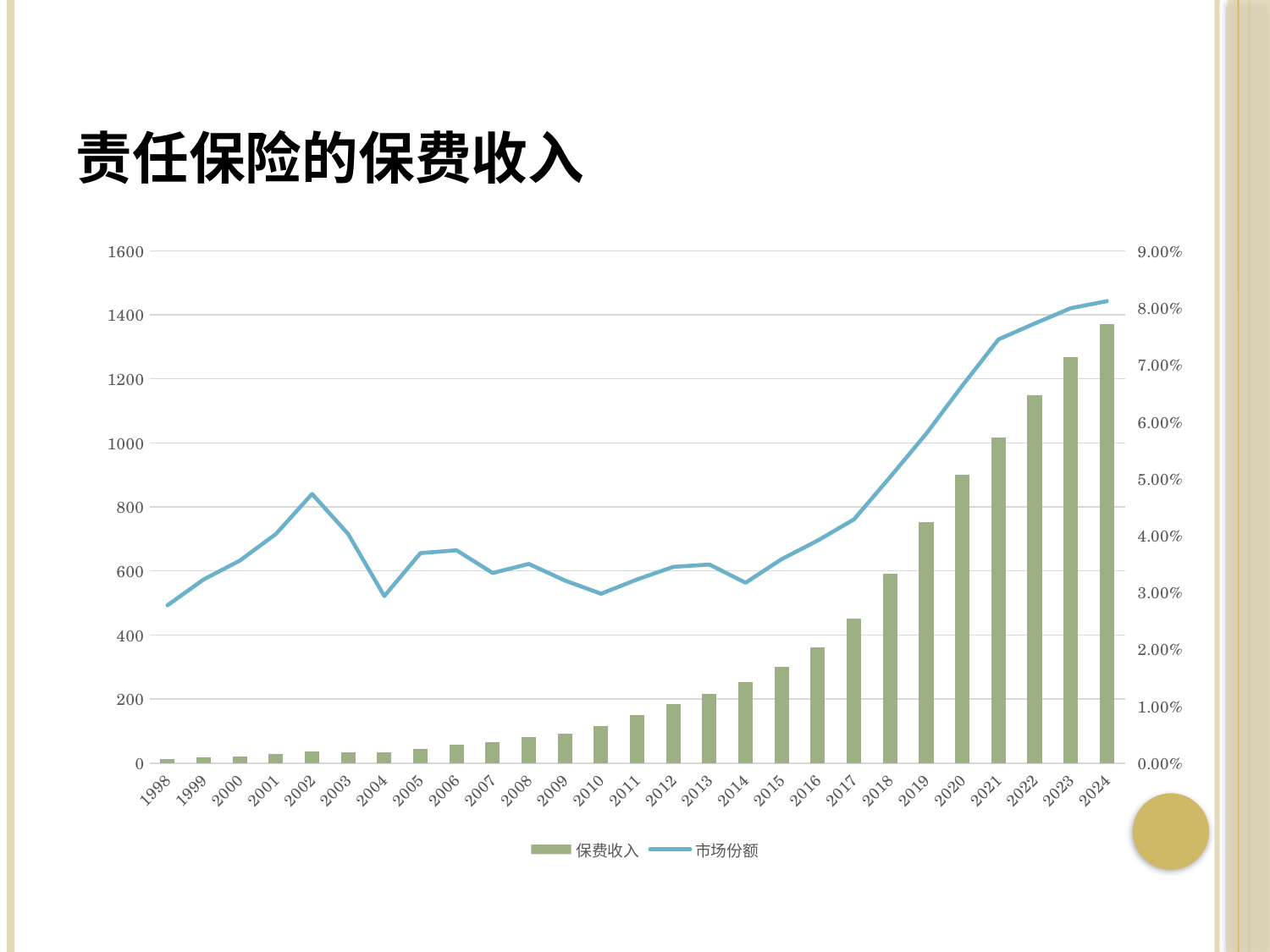

# 责任保险的保费收入

### Chart

| Category | 保费收入 | 市场份额 |
|---|---|---|
| 1998 | 14.0 | 0.0277227722772277 |
| 1999 | 17.0 | 0.032258064516129 |
| 2000 | 21.28 | 0.0355614973262032 |
| 2001 | 27.7 | 0.04024758805068 |
| 2002 | 36.86 | 0.0472861156367462 |
| 2003 | 35.0 | 0.0402574821425929 |
| 2004 | 33.0 | 0.0293333333333333 |
| 2005 | 45.44 | 0.0368858114634998 |
| 2006 | 56.44 | 0.0373764933379248 |
| 2007 | 66.73 | 0.0334022435015042 |
| 2008 | 81.75 | 0.034985085868593 |
| 2009 | 92.21 | 0.0320637868024188 |
| 2010 | 115.88 | 0.0297460750993418 |
| 2011 | 149.0 | 0.0322663074784206 |
| 2012 | 183.77 | 0.0344724091293639 |
| 2013 | 216.63 | 0.0348713672640875 |
| 2014 | 253.3 | 0.0316824203217773 |
| 2015 | 301.8 | 0.0358291880854297 |
| 2016 | 362.4 | 0.0391118248515499 |
| 2017 | 451.4 | 0.0428216365947597 |
| 2018 | 590.8 | 0.0502564713288022 |
| 2019 | 753.3 | 0.0578735892688398 |
| 2020 | 901.0 | 0.0663280329799764 |
| 2021 | 1018.0 | 0.0744369698742322 |
| 2022 | 1148.0 | 0.0772179995964216 |
| 2023 | 1268.0 | 0.0799092513234182 |
| 2024 | 1372.0 | 0.0811498196013486 |